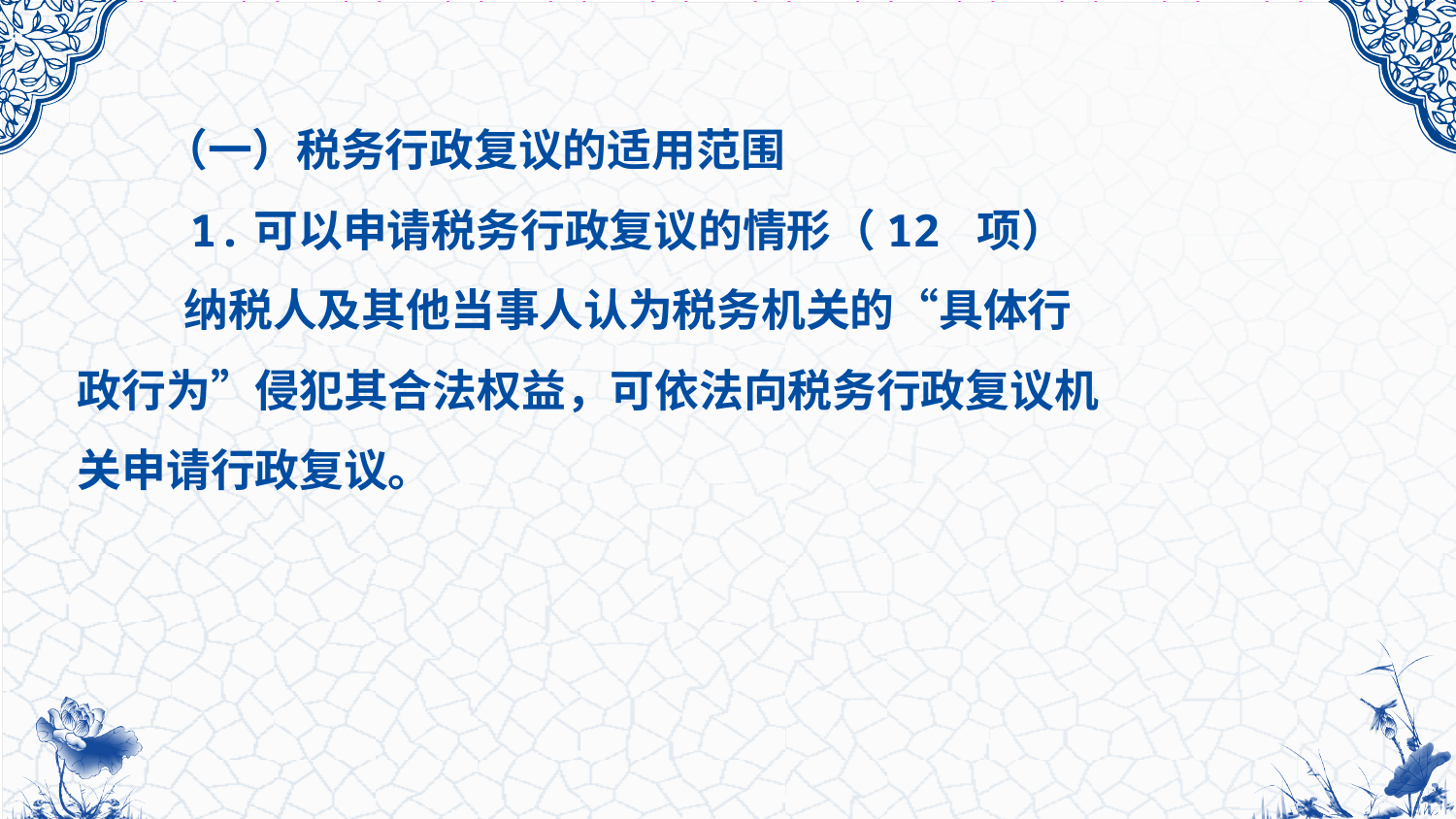

（一）税务行政复议的适用范围
 1.可以申请税务行政复议的情形（12 项）
 纳税人及其他当事人认为税务机关的“具体行政行为”侵犯其合法权益，可依法向税务行政复议机关申请行政复议。